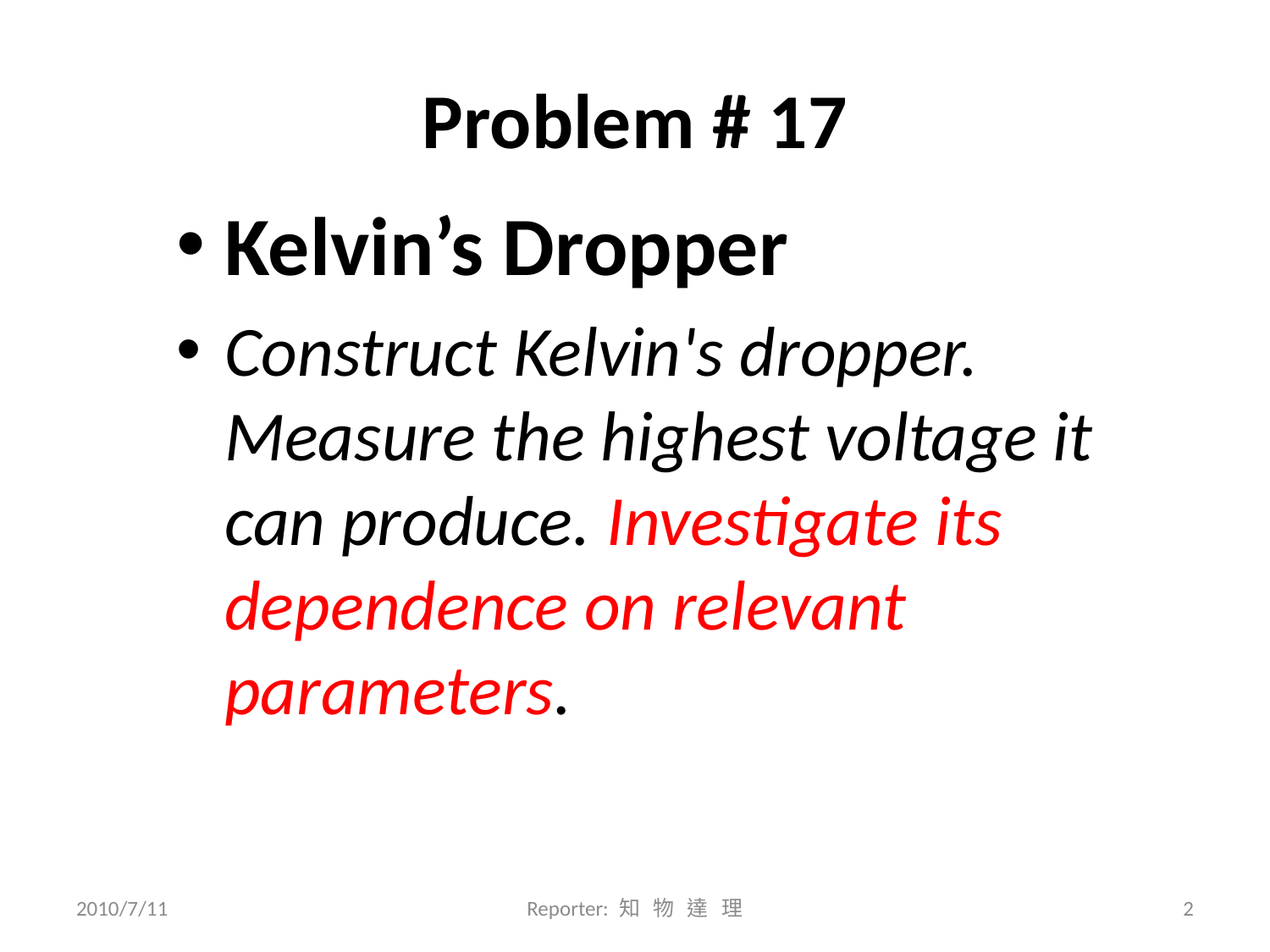

# Problem # 17
Kelvin’s Dropper
Construct Kelvin's dropper. Measure the highest voltage it can produce. Investigate its dependence on relevant parameters.
2010/7/11
Reporter: 知  物  達  理
2